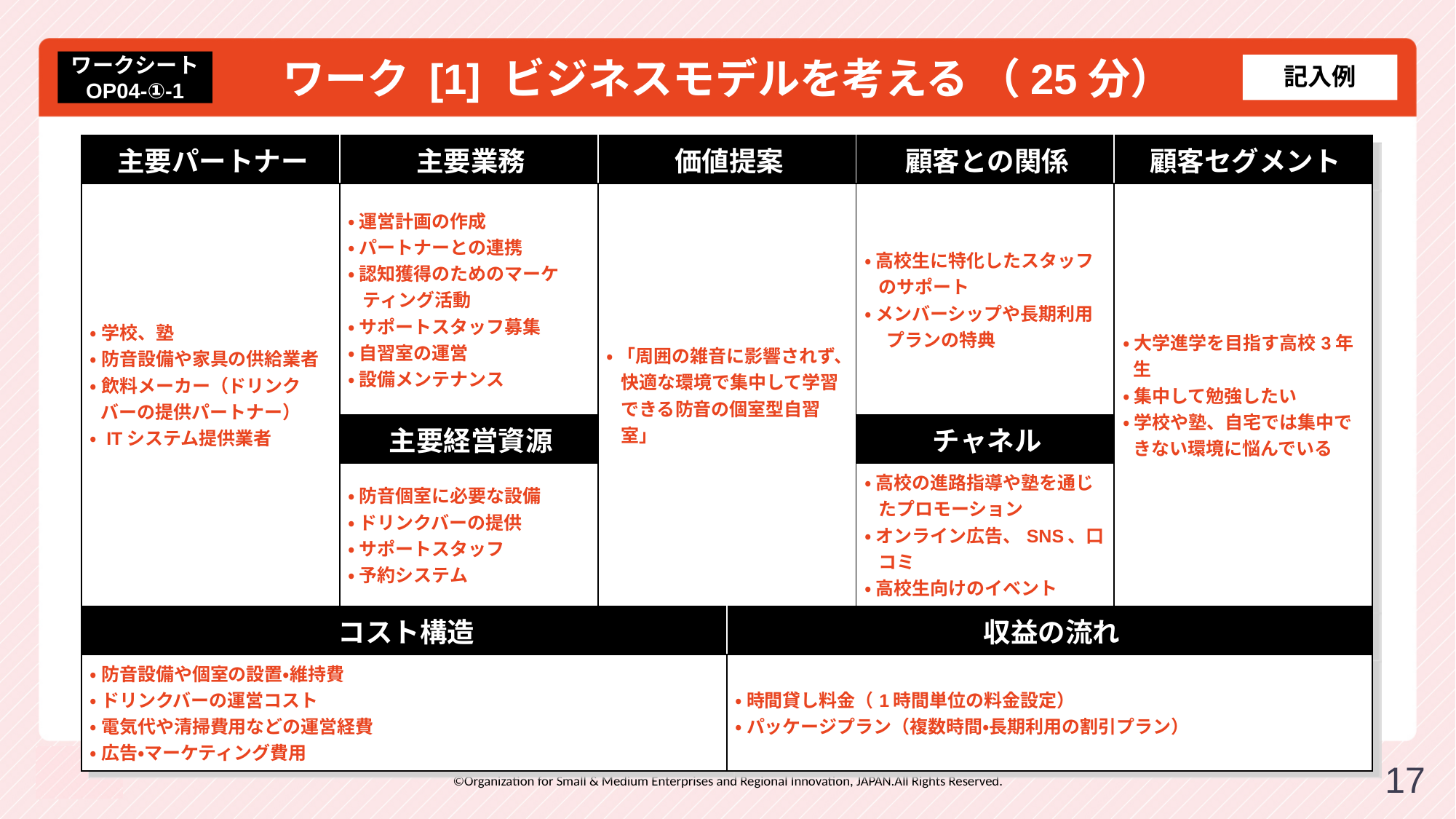

# ワーク [1] ビジネスモデルを考える （25分）
ワークシート
OP04-①-1
記入例
| 主要パートナー | 主要業務 | 価値提案 |  | 顧客との関係 | 顧客セグメント |
| --- | --- | --- | --- | --- | --- |
| ・ 学校、塾 ・ 防音設備や家具の供給業者 ・ 飲料メーカー（ドリンクバーの提供パートナー） ・ ITシステム提供業者 | ・ 運営計画の作成 ・ パートナーとの連携 ・ 認知獲得のためのマーケティング活動　 ・ サポートスタッフ募集 ・ 自習室の運営 ・ 設備メンテナンス | ・ 「周囲の雑音に影響されず、快適な環境で集中して学習できる防音の個室型自習室」 |  | ・ 高校生に特化したスタッフのサポート ・ メンバーシップや長期利用 　 プランの特典 | ・ 大学進学を目指す高校3年生 ・ 集中して勉強したい ・ 学校や塾、自宅では集中できない環境に悩んでいる |
|  | 主要経営資源 |  |  | チャネル |  |
|  | ・ 防音個室に必要な設備 ・ ドリンクバーの提供 ・ サポートスタッフ ・ 予約システム |  |  | ・ 高校の進路指導や塾を通じたプロモーション ・ オンライン広告、SNS、口コミ ・ 高校生向けのイベント |  |
| コスト構造 |  |  | 収益の流れ |  |  |
| ・ 防音設備や個室の設置・維持費 ・ ドリンクバーの運営コスト ・ 電気代や清掃費用などの運営経費 ・ 広告・マーケティング費用 |  |  | ・ 時間貸し料金（1時間単位の料金設定） ・ パッケージプラン（複数時間・長期利用の割引プラン） |  |  |